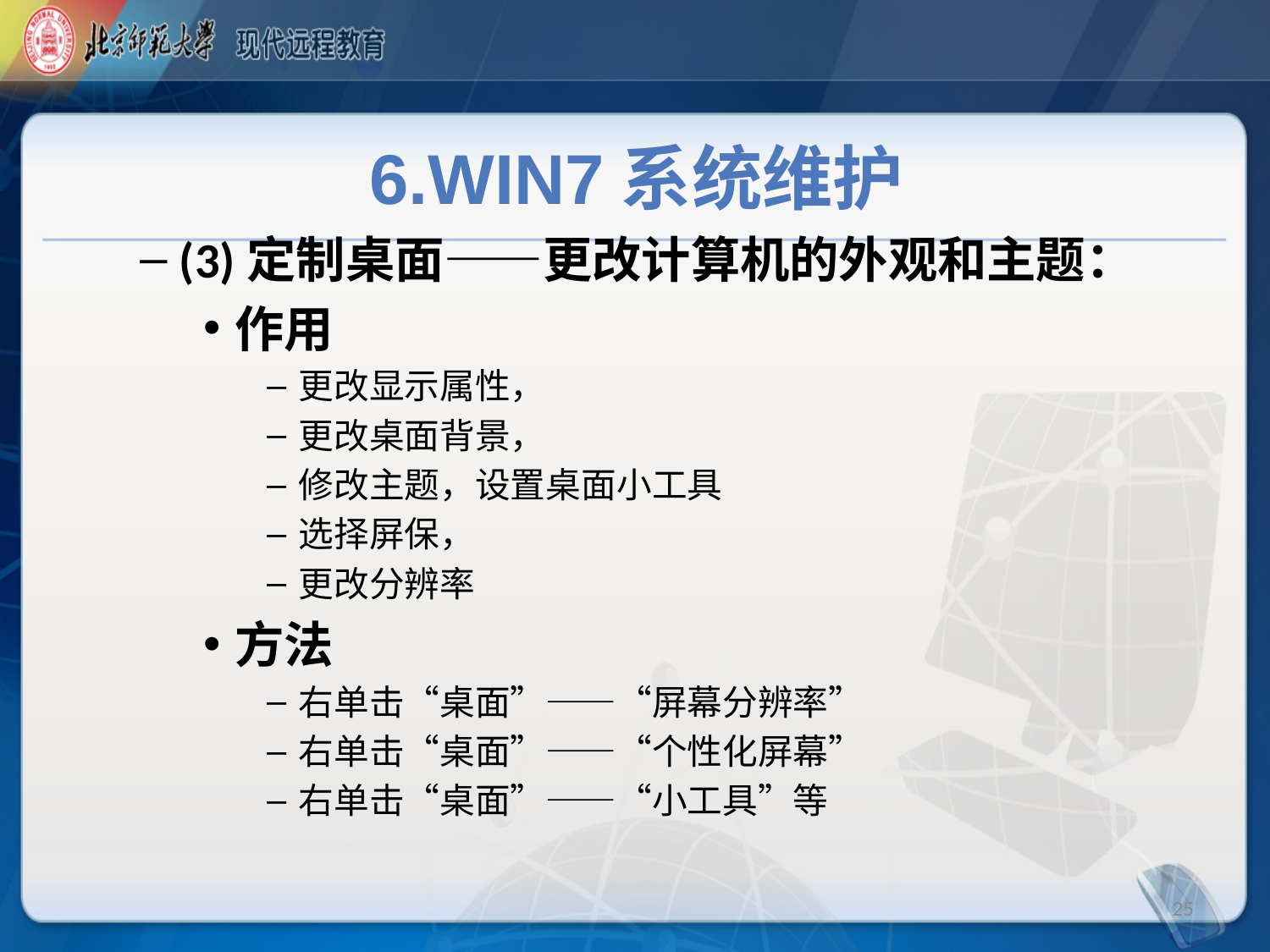

# 6.Win7系统维护
(3)定制桌面——更改计算机的外观和主题：
作用
更改显示属性，
更改桌面背景，
修改主题，设置桌面小工具
选择屏保，
更改分辨率
方法
右单击“桌面”——“屏幕分辨率”
右单击“桌面”——“个性化屏幕”
右单击“桌面”——“小工具”等
25